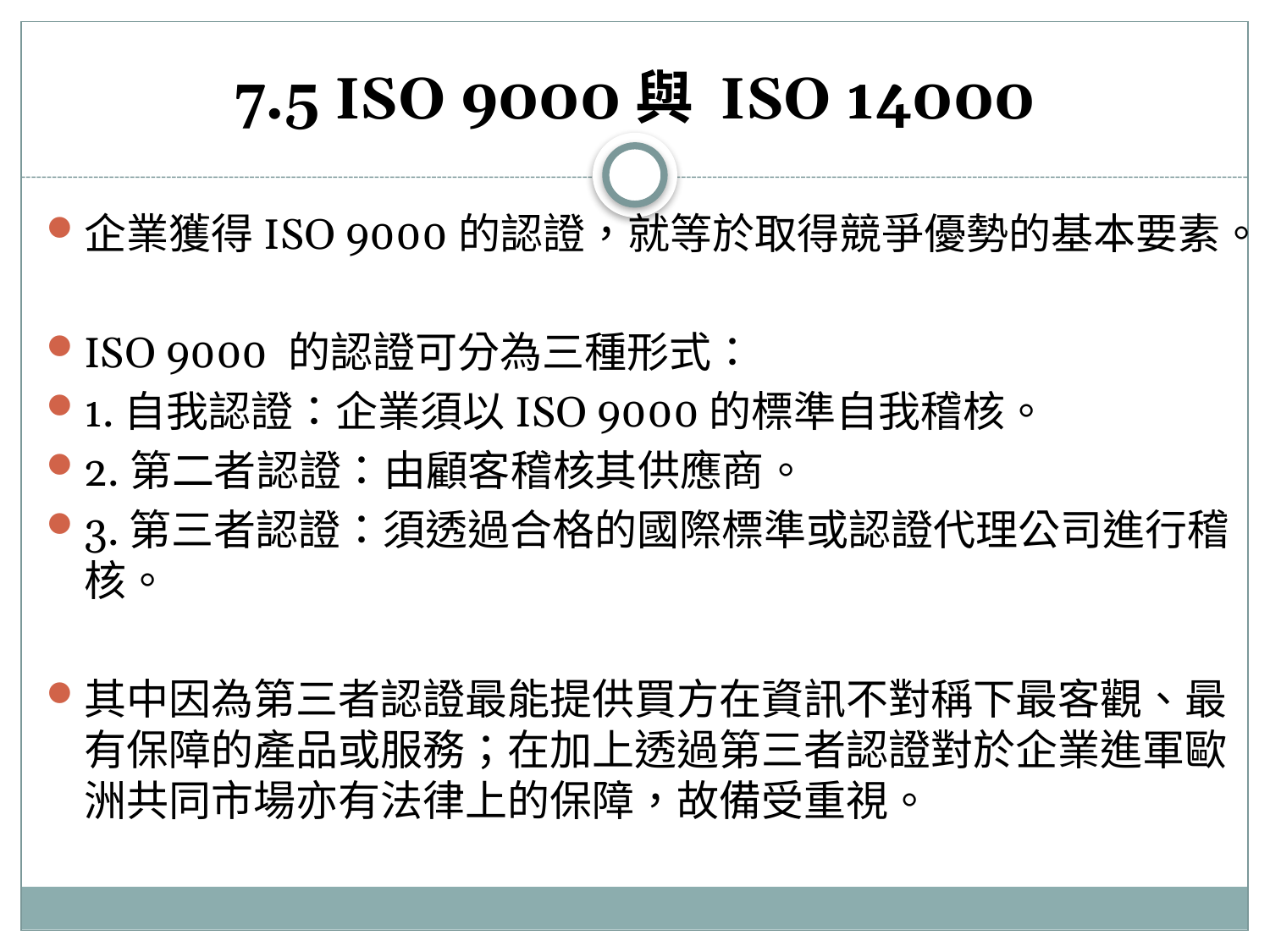

# 7.5 ISO 9000與 ISO 14000

企業獲得ISO 9000的認證，就等於取得競爭優勢的基本要素。

ISO 9000 的認證可分為三種形式：
1.自我認證：企業須以ISO 9000的標準自我稽核。
2.第二者認證：由顧客稽核其供應商。
3.第三者認證：須透過合格的國際標準或認證代理公司進行稽核。

其中因為第三者認證最能提供買方在資訊不對稱下最客觀、最有保障的產品或服務；在加上透過第三者認證對於企業進軍歐洲共同市場亦有法律上的保障，故備受重視。